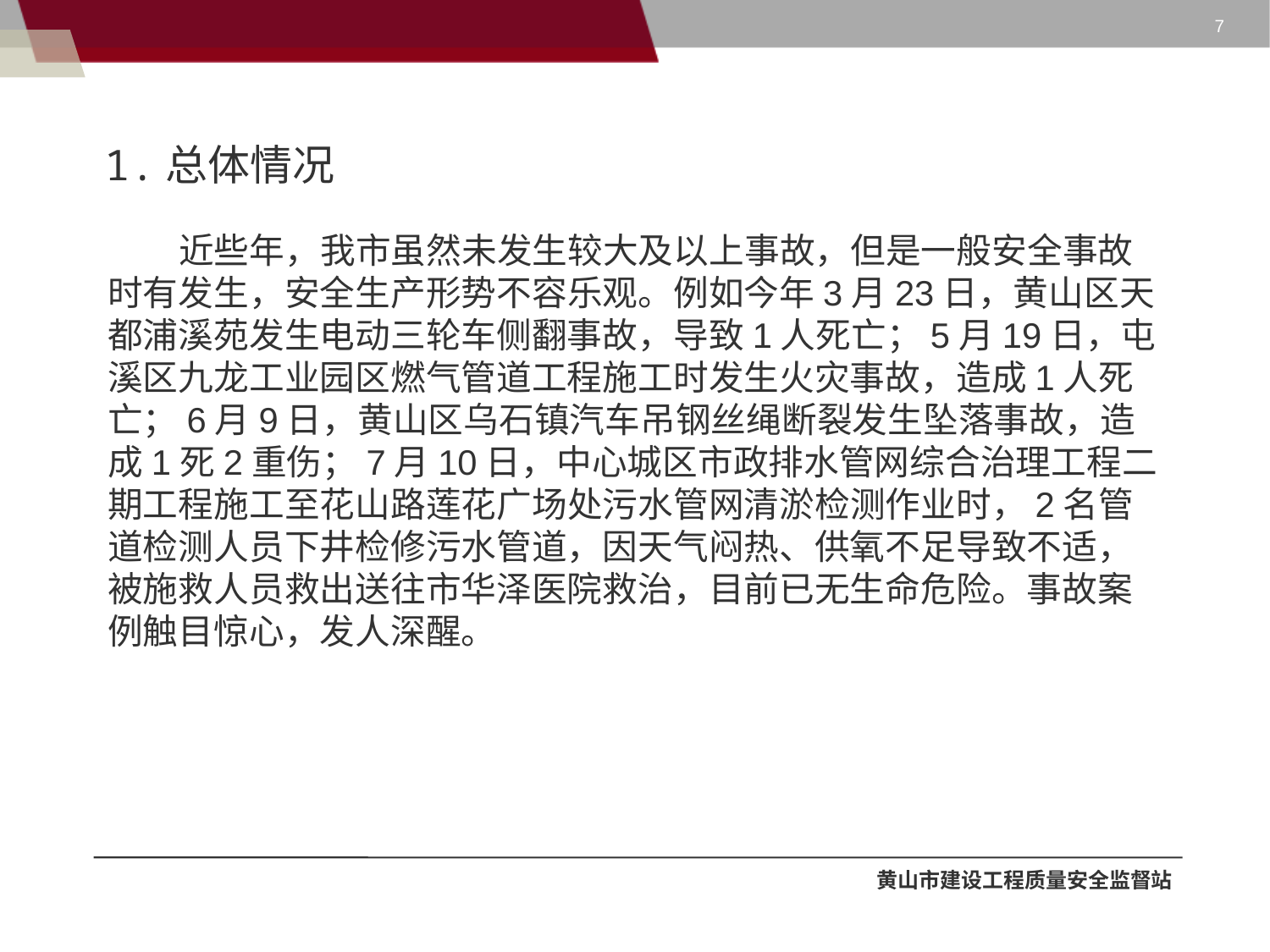

7

1.总体情况
        近些年，我市虽然未发生较大及以上事故，但是一般安全事故时有发生，安全生产形势不容乐观。例如今年3月23日，黄山区天都浦溪苑发生电动三轮车侧翻事故，导致1人死亡；5月19日，屯溪区九龙工业园区燃气管道工程施工时发生火灾事故，造成1人死亡；6月9日，黄山区乌石镇汽车吊钢丝绳断裂发生坠落事故，造成1死2重伤；7月10日，中心城区市政排水管网综合治理工程二期工程施工至花山路莲花广场处污水管网清淤检测作业时，2名管道检测人员下井检修污水管道，因天气闷热、供氧不足导致不适，被施救人员救出送往市华泽医院救治，目前已无生命危险。事故案例触目惊心，发人深醒。